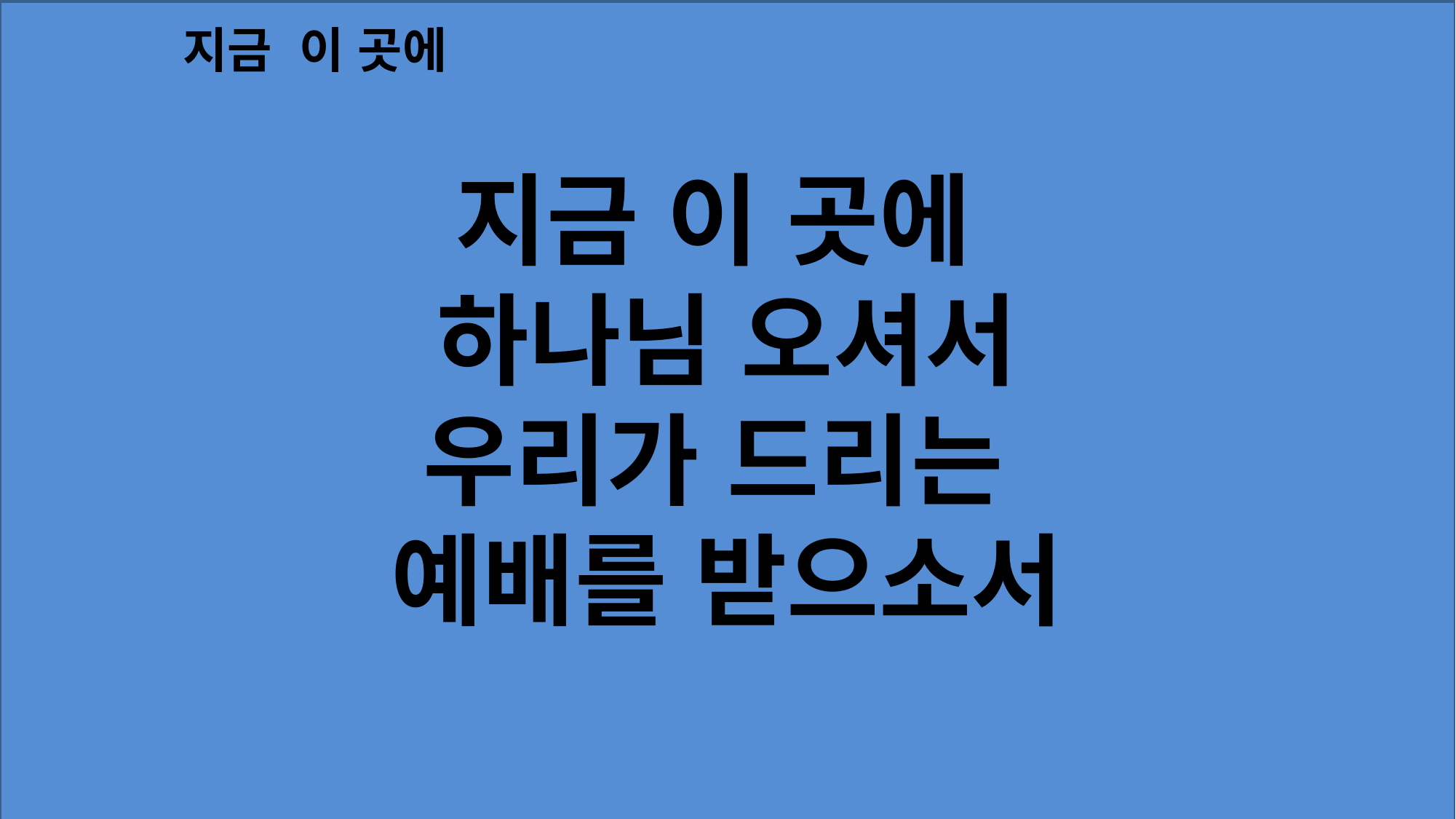

지금  이 곳에
지금 이 곳에
하나님 오셔서
우리가 드리는
예배를 받으소서